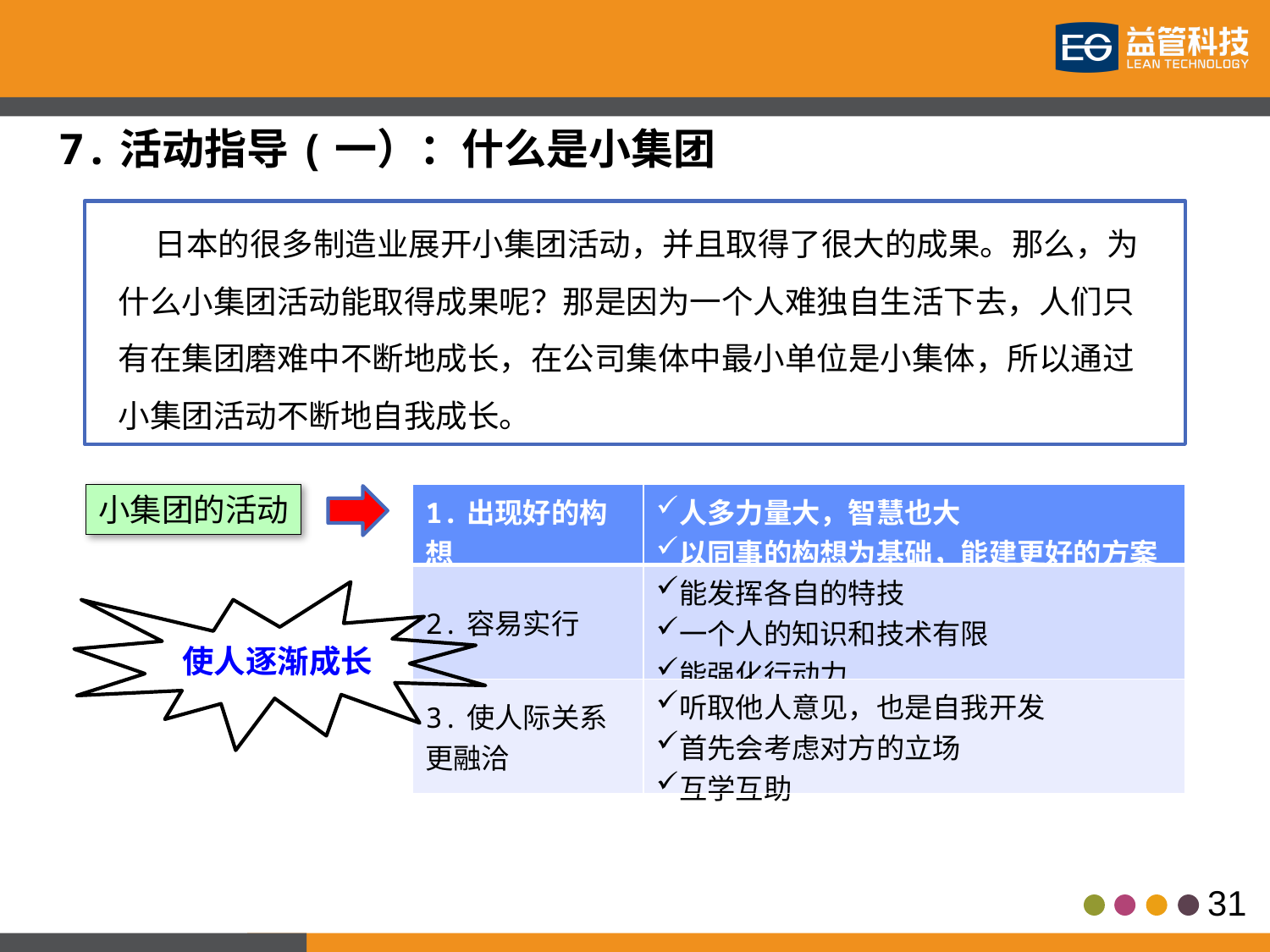

7.活动指导(一）：什么是小集团
    日本的很多制造业展开小集团活动，并且取得了很大的成果。那么，为什么小集团活动能取得成果呢？那是因为一个人难独自生活下去，人们只有在集团磨难中不断地成长，在公司集体中最小单位是小集体，所以通过小集团活动不断地自我成长。

小集团的活动
| 1.出现好的构想 | 人多力量大，智慧也大 以同事的构想为基础，能建更好的方案 |
| --- | --- |
| 2.容易实行 | 能发挥各自的特技 一个人的知识和技术有限 能强化行动力 |
| 3.使人际关系更融洽 | 听取他人意见，也是自我开发 首先会考虑对方的立场 互学互助 |

使人逐渐成长